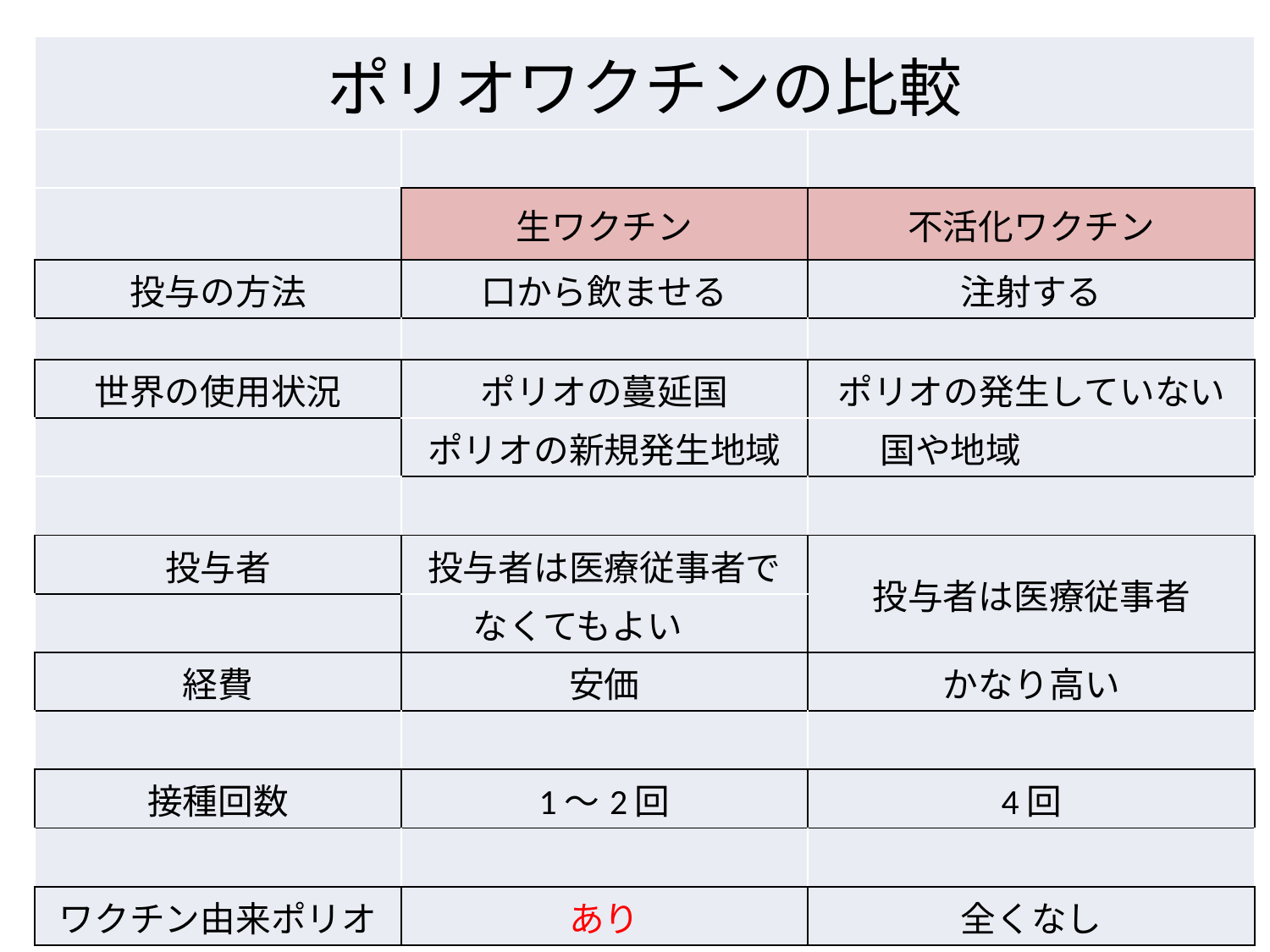

| ポリオワクチンの比較 |  |  |
| --- | --- | --- |
|  |  |  |
|  | 生ワクチン | 不活化ワクチン |
| 投与の方法 | 口から飲ませる | 注射する |
|  |  |  |
| 世界の使用状況 | ポリオの蔓延国 | ポリオの発生していない |
|  | ポリオの新規発生地域 | 国や地域 |
|  |  |  |
| 投与者 | 投与者は医療従事者で | 投与者は医療従事者 |
|  | なくてもよい |  |
| 経費 | 安価 | かなり高い |
|  |  |  |
| 接種回数 | 1～2回 | 4回 |
|  |  |  |
| ワクチン由来ポリオ | あり | 全くなし |